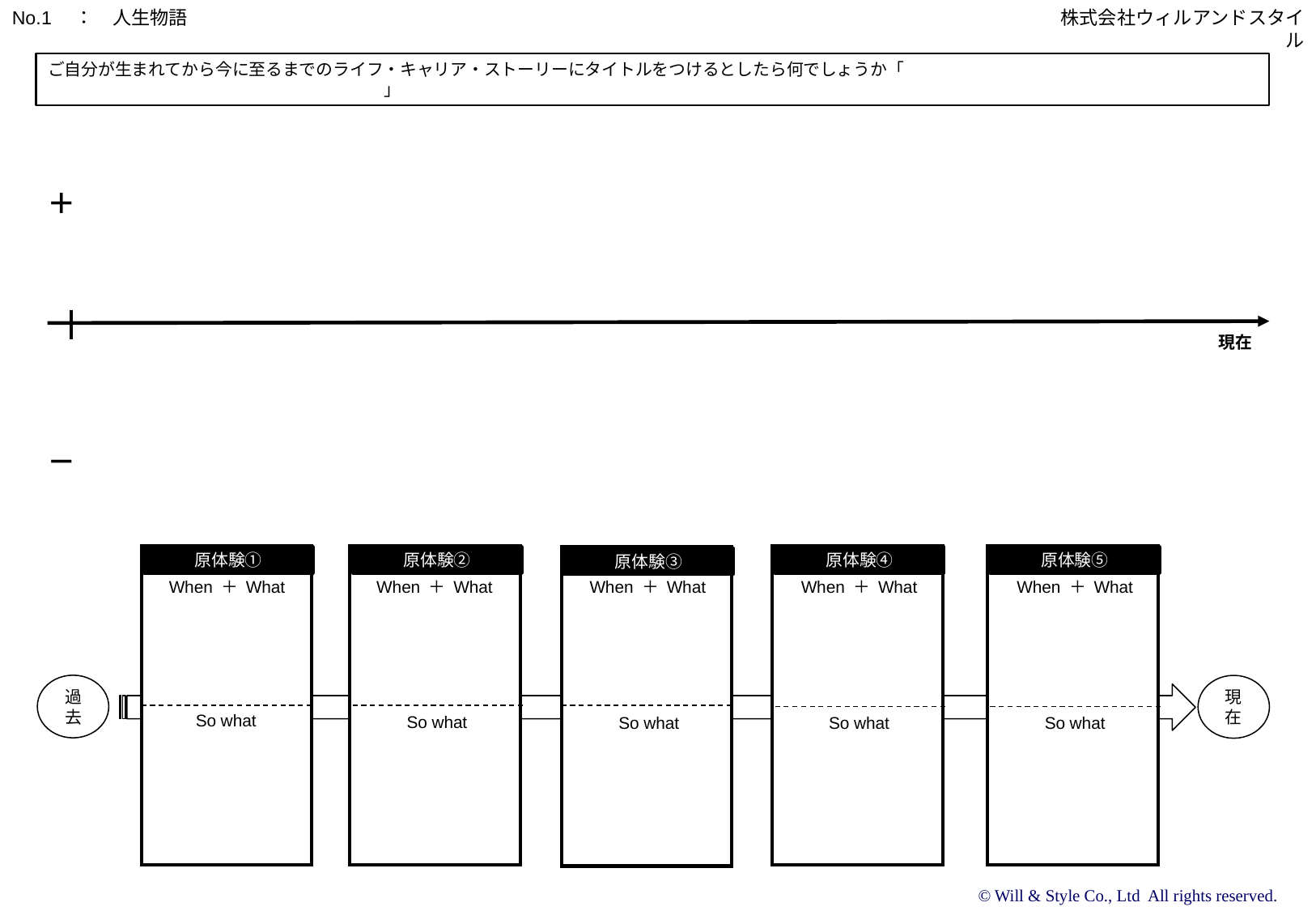

No.1　：　人生物語
株式会社ウィルアンドスタイル
ご自分が生まれてから今に至るまでのライフ・キャリア・ストーリーにタイトルをつけるとしたら何でしょうか「　　　　　　　　　　　　　　　　　　　　　　　　　　　　　　　　　　　　　　　　　」
＋

現在
－

原体験①
原体験②

原体験④
原体験⑤
原体験③
When ＋ What
When ＋ What
When ＋ What
When ＋ What
When ＋ What
過去
現在

So what
So what
So what
So what
So what